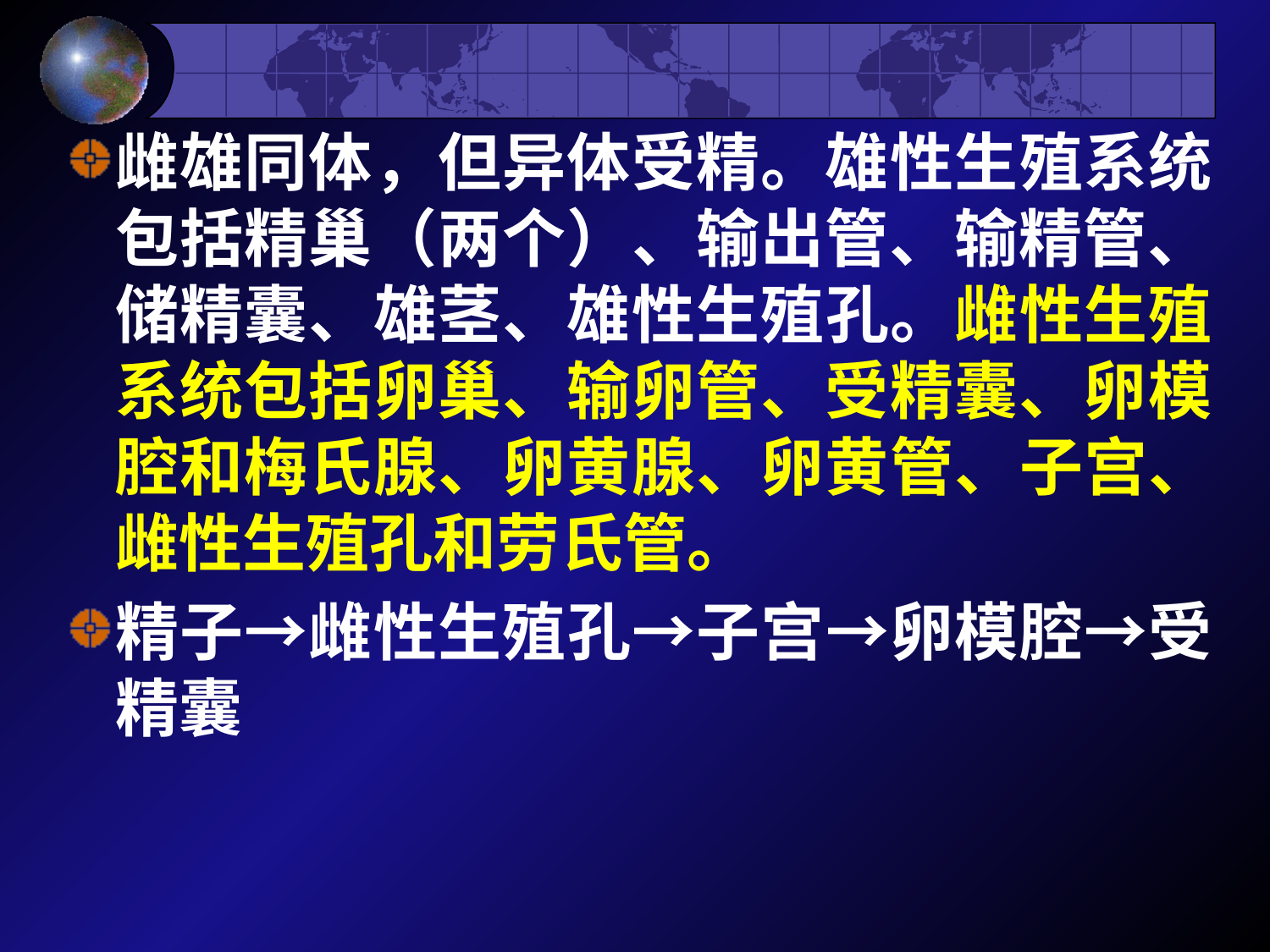

雌雄同体，但异体受精。雄性生殖系统包括精巢（两个）、输出管、输精管、储精囊、雄茎、雄性生殖孔。雌性生殖系统包括卵巢、输卵管、受精囊、卵模腔和梅氏腺、卵黄腺、卵黄管、子宫、雌性生殖孔和劳氏管。
精子→雌性生殖孔→子宫→卵模腔→受精囊

22